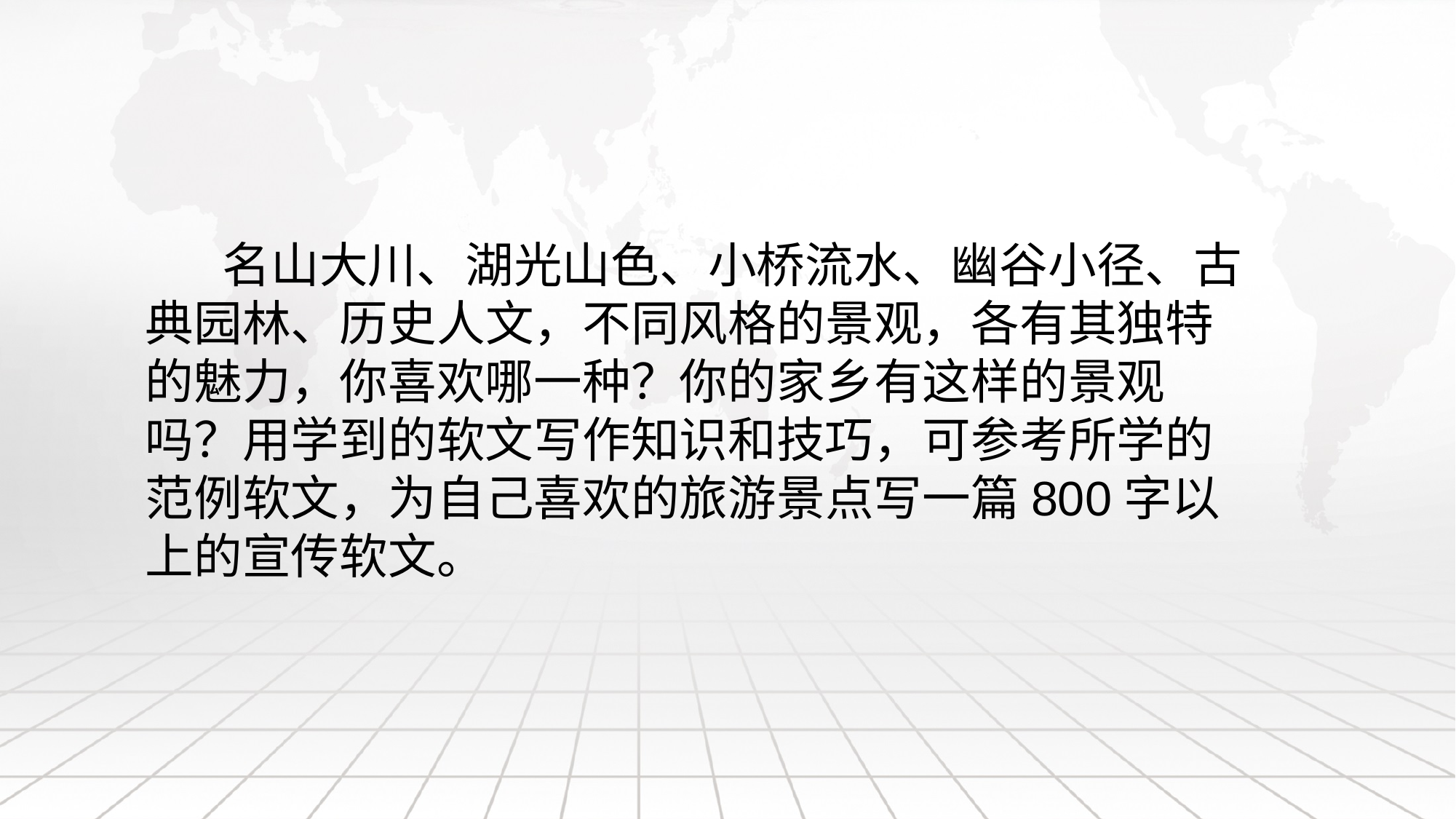

名山大川、湖光山色、小桥流水、幽谷小径、古典园林、历史人文，不同风格的景观，各有其独特的魅力，你喜欢哪一种？你的家乡有这样的景观吗？用学到的软文写作知识和技巧，可参考所学的范例软文，为自己喜欢的旅游景点写一篇800字以上的宣传软文。